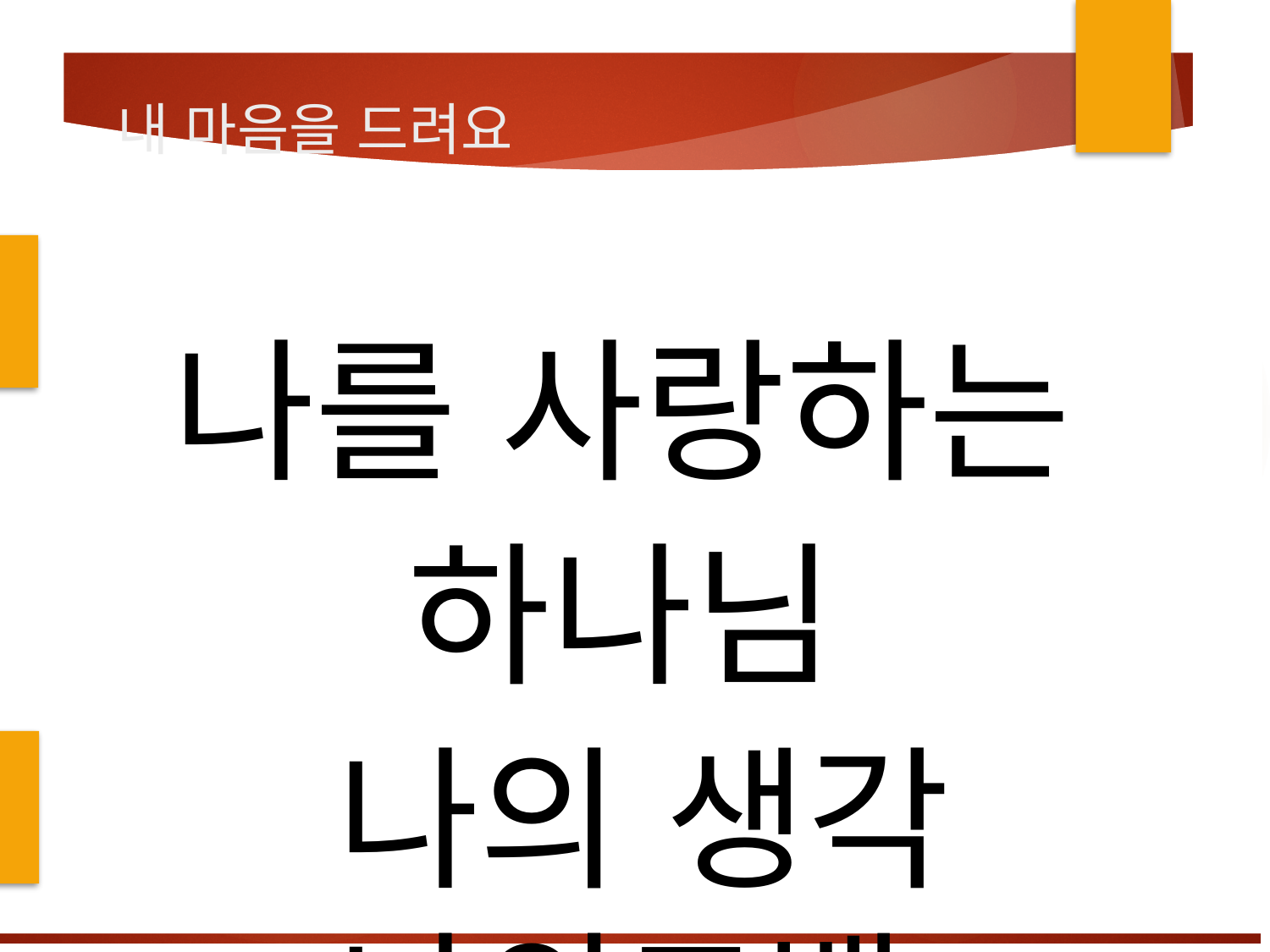

# 내 마음을 드려요
나를 사랑하는
하나님
나의 생각 나의고백